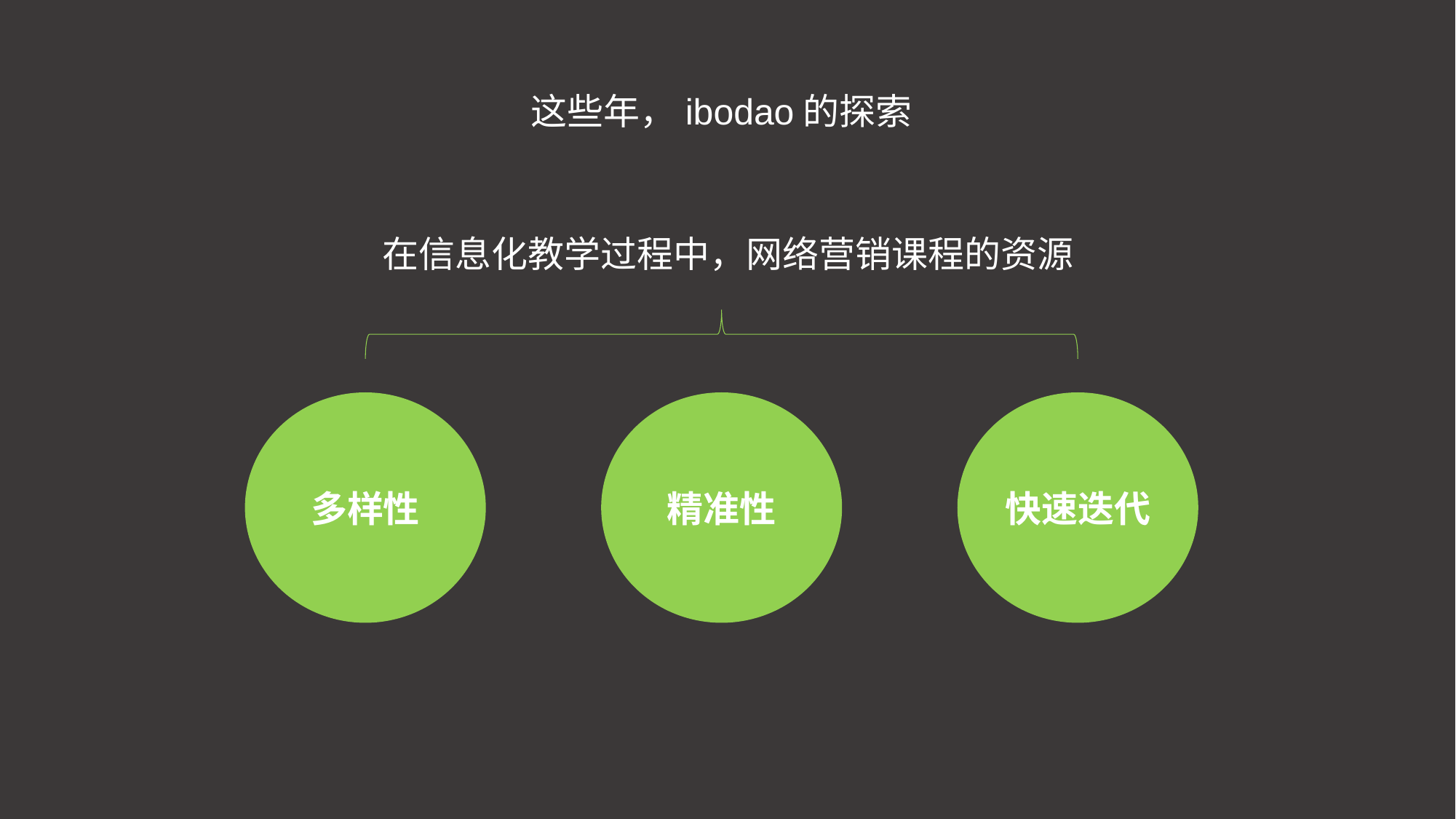

# 这些年，ibodao的探索
在信息化教学过程中，网络营销课程的资源
多样性
精准性
快速迭代